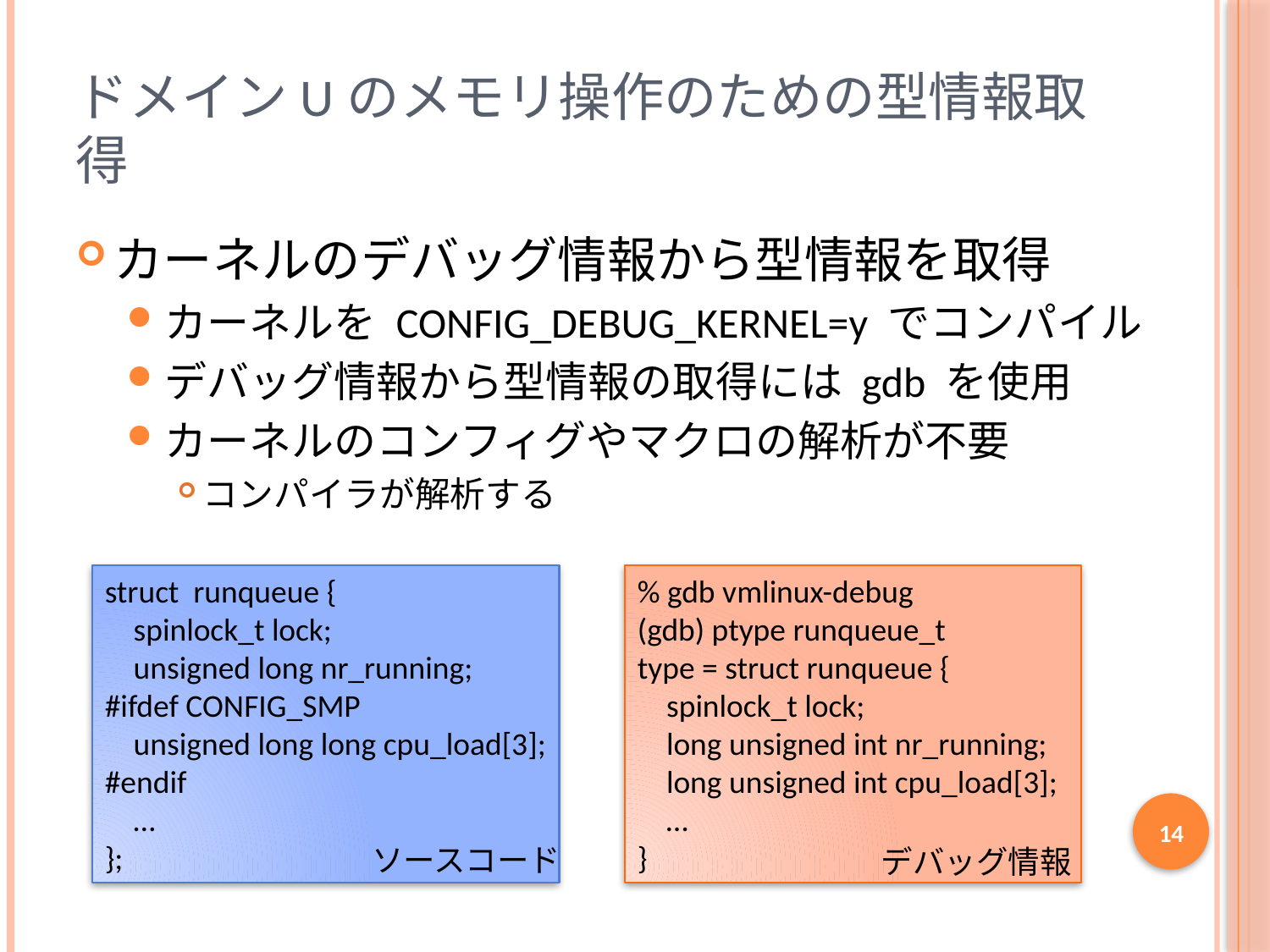

# ドメインUのメモリ操作のための型情報取得
カーネルのデバッグ情報から型情報を取得
カーネルを CONFIG_DEBUG_KERNEL=y でコンパイル
デバッグ情報から型情報の取得には gdb を使用
カーネルのコンフィグやマクロの解析が不要
コンパイラが解析する
struct  runqueue {
    spinlock_t lock;
    unsigned long nr_running;
#ifdef CONFIG_SMP
    unsigned long long cpu_load[3];
#endif
    …
};
% gdb vmlinux-debug
(gdb) ptype runqueue_t
type = struct runqueue {
    spinlock_t lock;
    long unsigned int nr_running;
    long unsigned int cpu_load[3];
    …
}
14
ソースコード
デバッグ情報